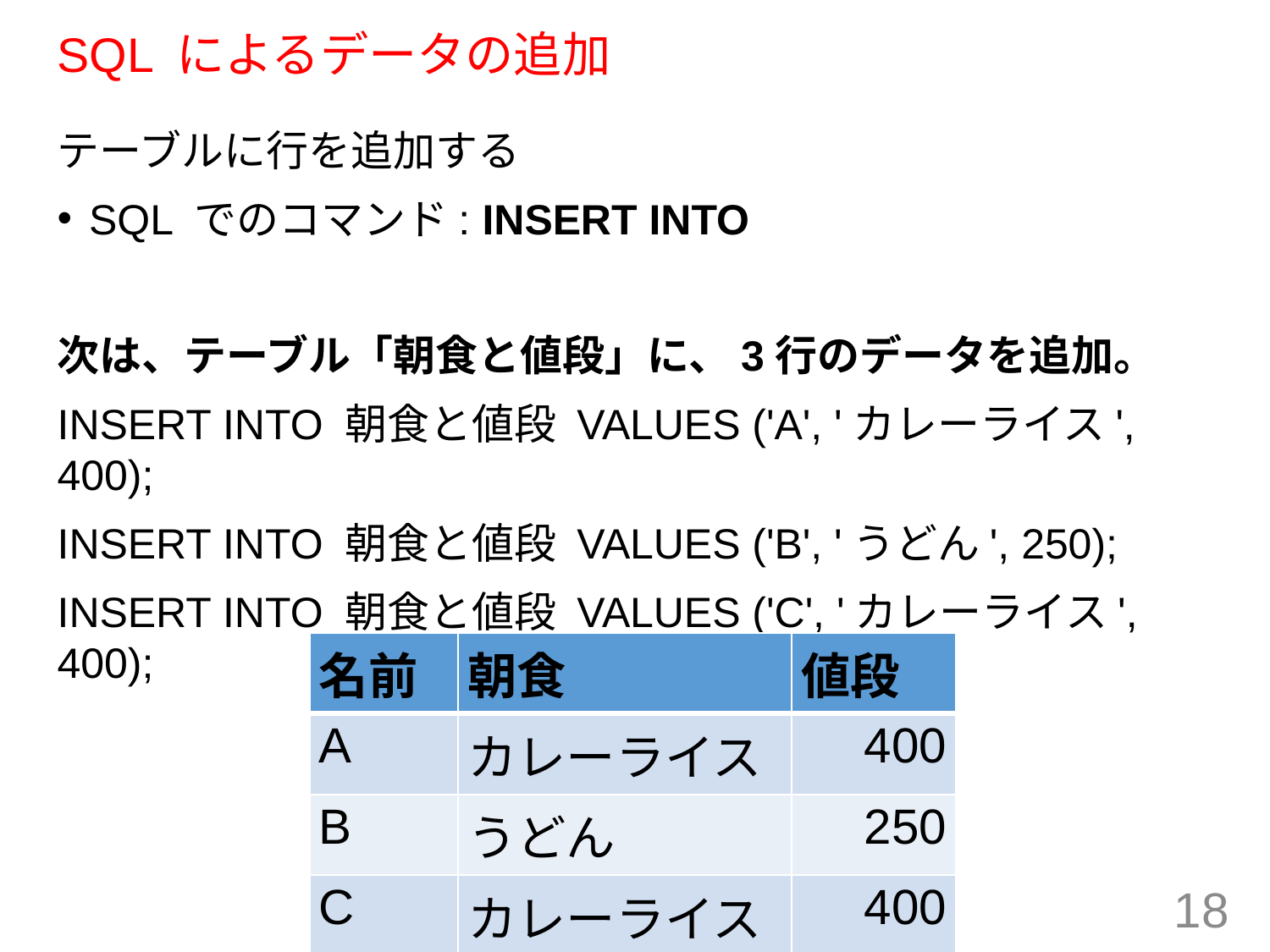

# SQL によるデータの追加
テーブルに行を追加する
SQL でのコマンド: INSERT INTO

次は、テーブル「朝食と値段」に、3行のデータを追加。
INSERT INTO 朝食と値段 VALUES ('A', 'カレーライス', 400);
INSERT INTO 朝食と値段 VALUES ('B', 'うどん', 250);
INSERT INTO 朝食と値段 VALUES ('C', 'カレーライス', 400);
| 名前 | 朝食 | 値段 |
| --- | --- | --- |
| A | カレーライス | 400 |
| B | うどん | 250 |
| C | カレーライス | 400 |
18